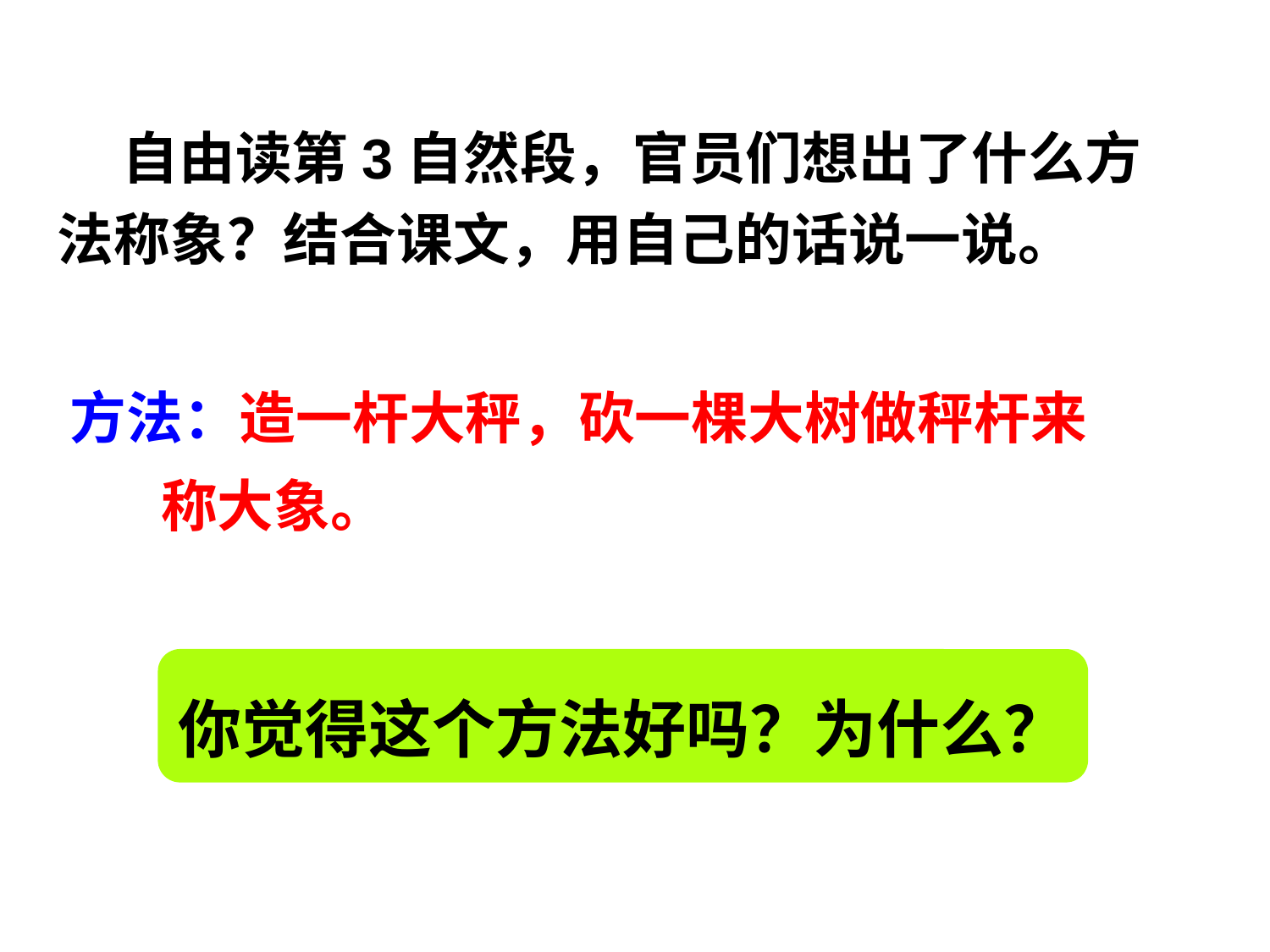

自由读第3自然段，官员们想出了什么方法称象？结合课文，用自己的话说一说。
方法：造一杆大秤，砍一棵大树做秤杆来
      称大象。
你觉得这个方法好吗？为什么？